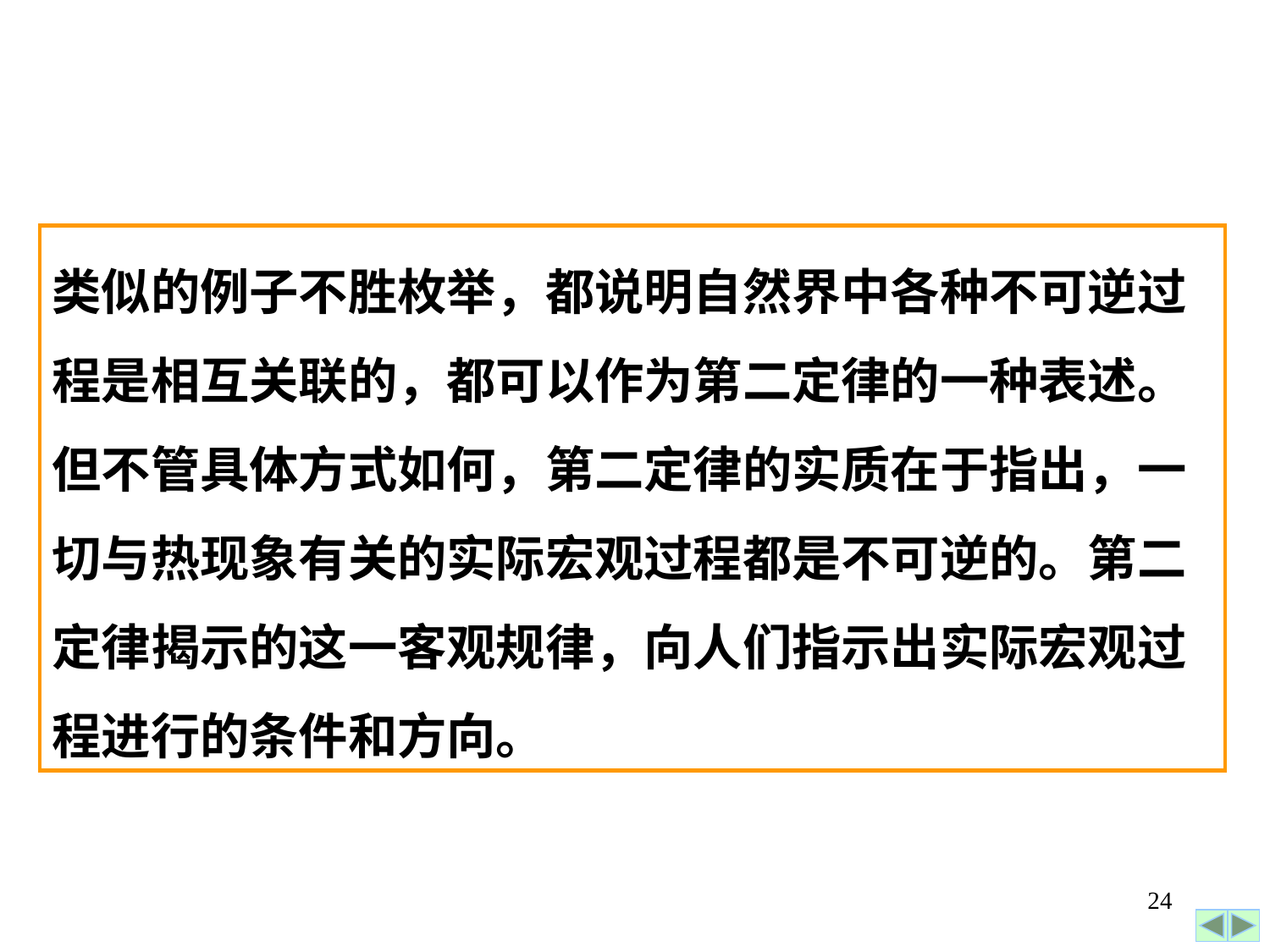

类似的例子不胜枚举，都说明自然界中各种不可逆过程是相互关联的，都可以作为第二定律的一种表述。但不管具体方式如何，第二定律的实质在于指出，一切与热现象有关的实际宏观过程都是不可逆的。第二定律揭示的这一客观规律，向人们指示出实际宏观过程进行的条件和方向。
24